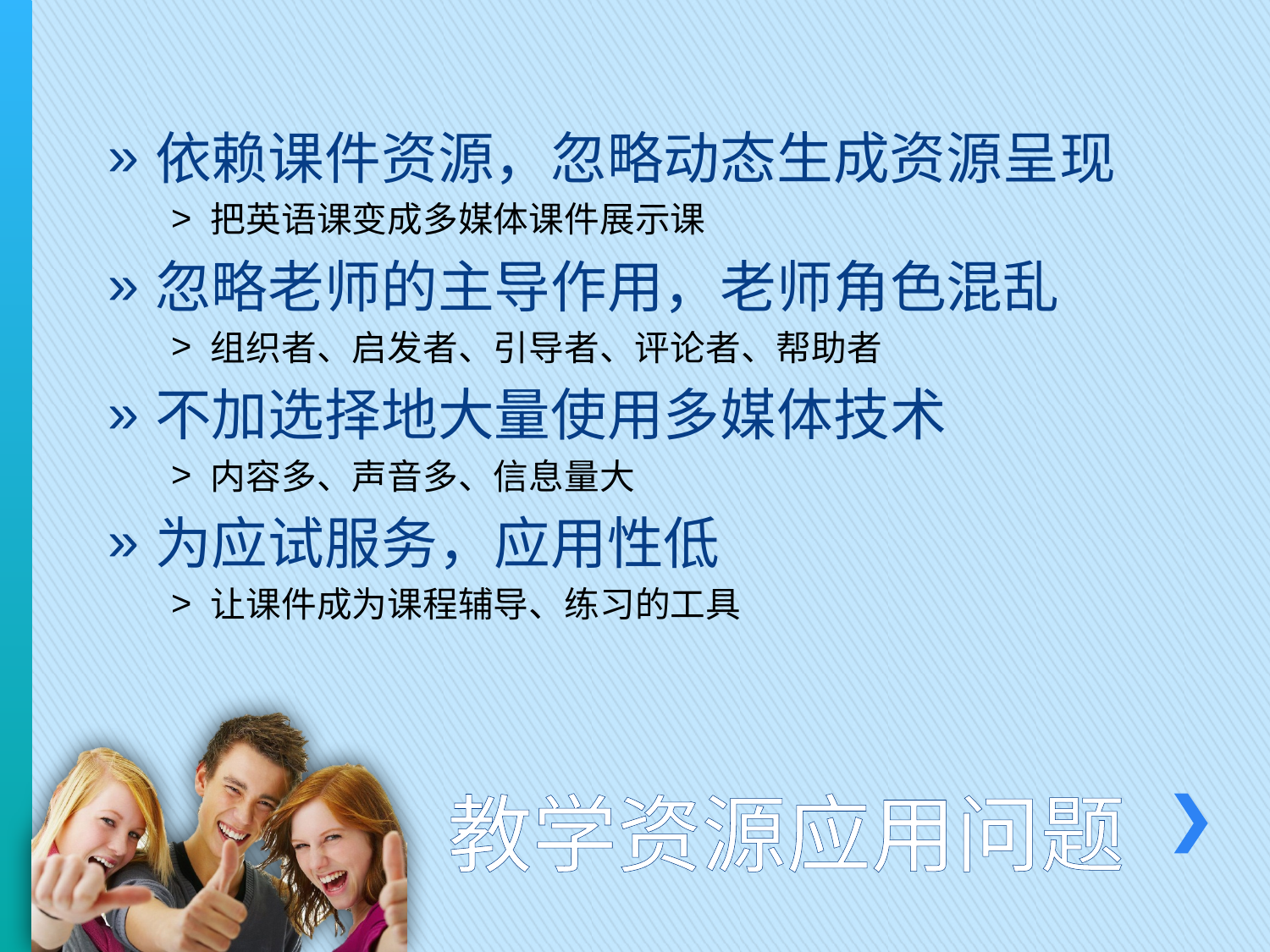

依赖课件资源，忽略动态生成资源呈现
把英语课变成多媒体课件展示课
忽略老师的主导作用，老师角色混乱
组织者、启发者、引导者、评论者、帮助者
不加选择地大量使用多媒体技术
内容多、声音多、信息量大
为应试服务，应用性低
让课件成为课程辅导、练习的工具

# 教学资源应用问题